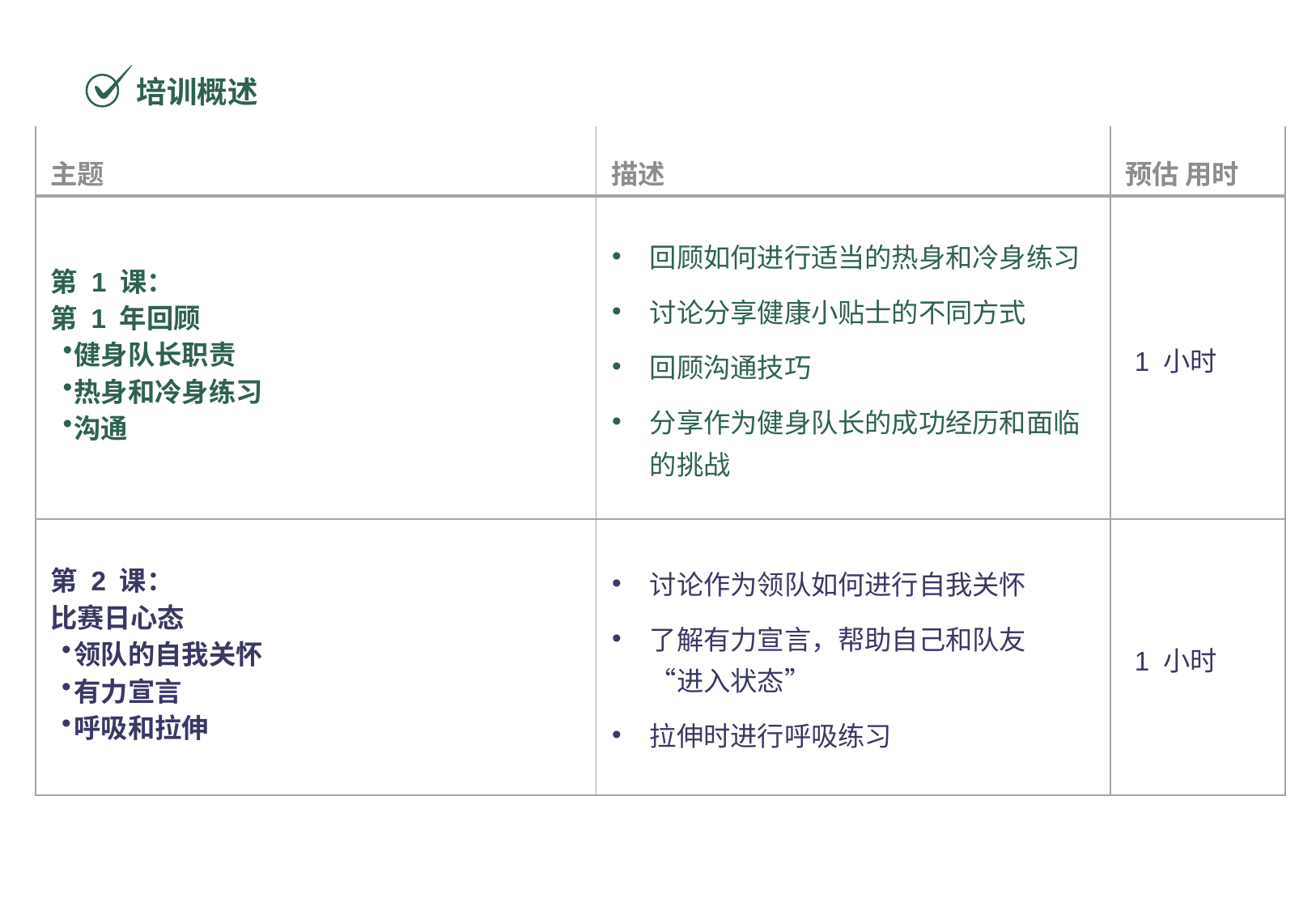

培训概述
| 主题 | 描述 | 预估 用时 |
| --- | --- | --- |
| 第 1 课： 第 1 年回顾 健身队长职责 热身和冷身练习 沟通 | 回顾如何进行适当的热身和冷身练习 讨论分享健康小贴士的不同方式 回顾沟通技巧 分享作为健身队长的成功经历和面临的挑战 | 1 小时 |
| 第 2 课： 比赛日心态 领队的自我关怀 有力宣言 呼吸和拉伸 | 讨论作为领队如何进行自我关怀 了解有力宣言，帮助自己和队友“进入状态” 拉伸时进行呼吸练习 | 1 小时 |